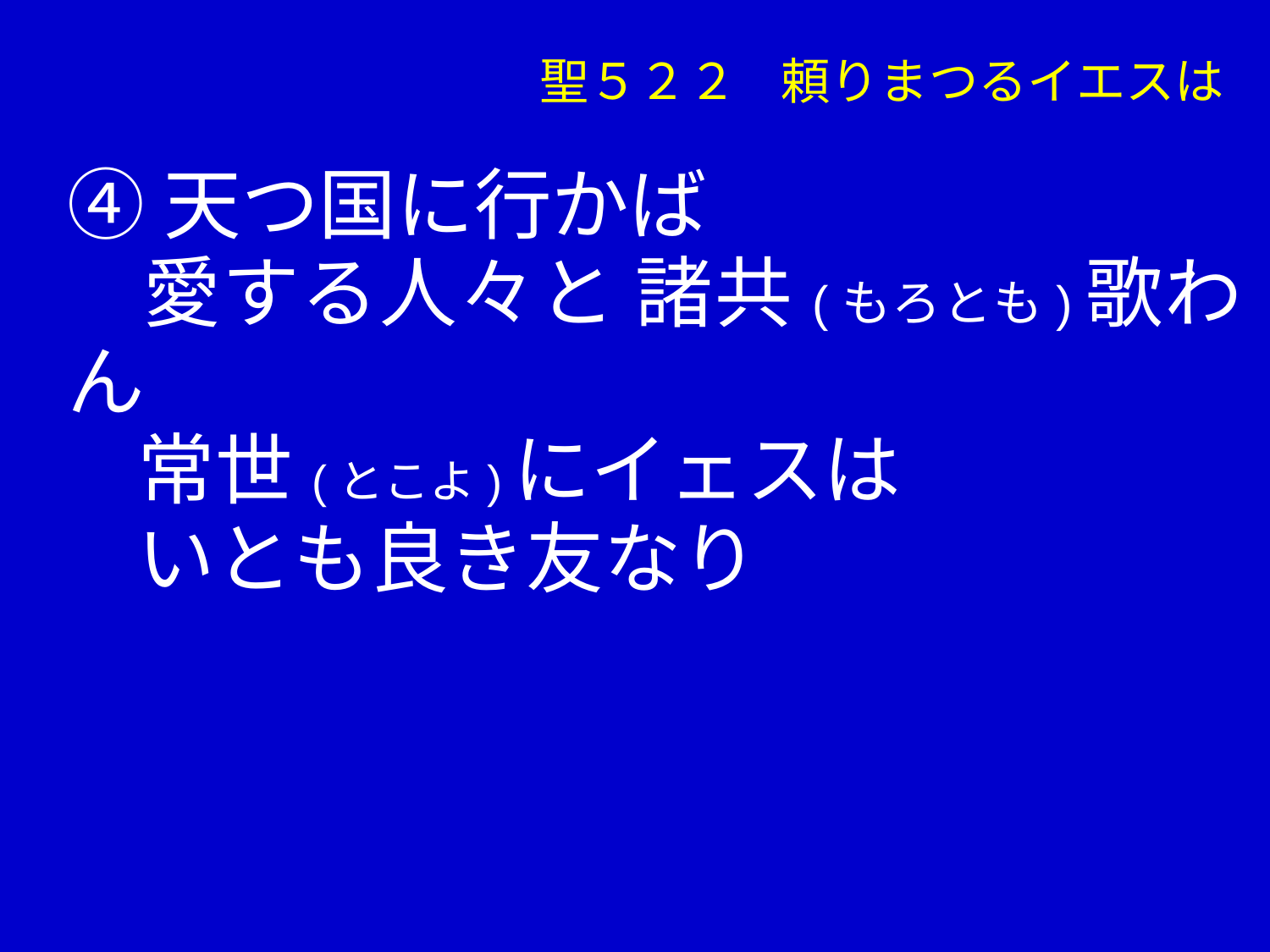

聖５２２    頼りまつるイエスは
④天つ国に行かば
   愛する人々と 諸共(もろとも)歌わん
   常世(とこよ)にイェスは
   いとも良き友なり